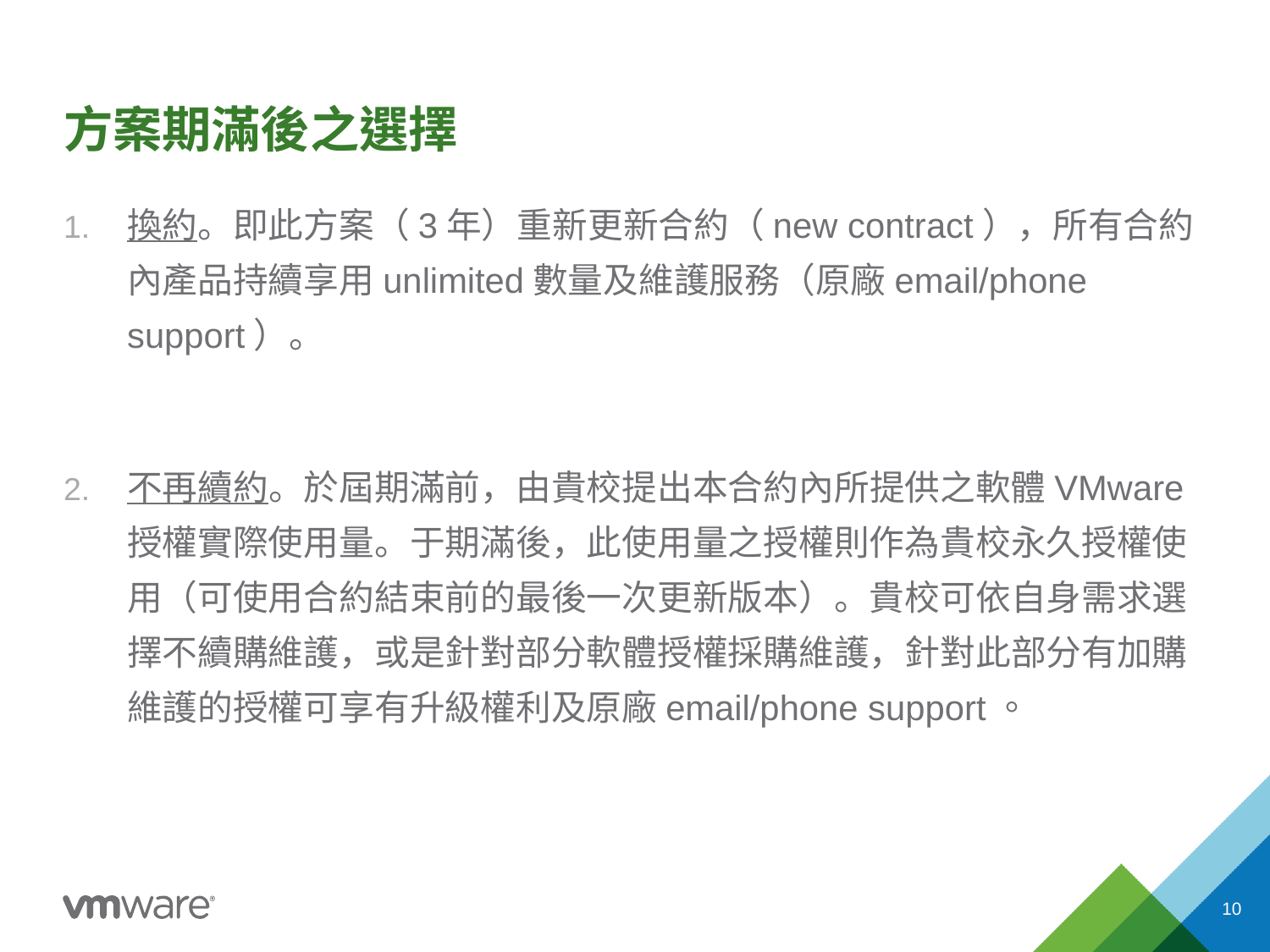

# 方案期滿後之選擇
換約。即此方案（3年）重新更新合約（new contract），所有合約內產品持續享用unlimited數量及維護服務（原廠email/phone support）。

不再續約。於屆期滿前，由貴校提出本合約內所提供之軟體VMware授權實際使用量。于期滿後，此使用量之授權則作為貴校永久授權使用（可使用合約結束前的最後一次更新版本）。貴校可依自身需求選擇不續購維護，或是針對部分軟體授權採購維護，針對此部分有加購維護的授權可享有升級權利及原廠email/phone support。

10